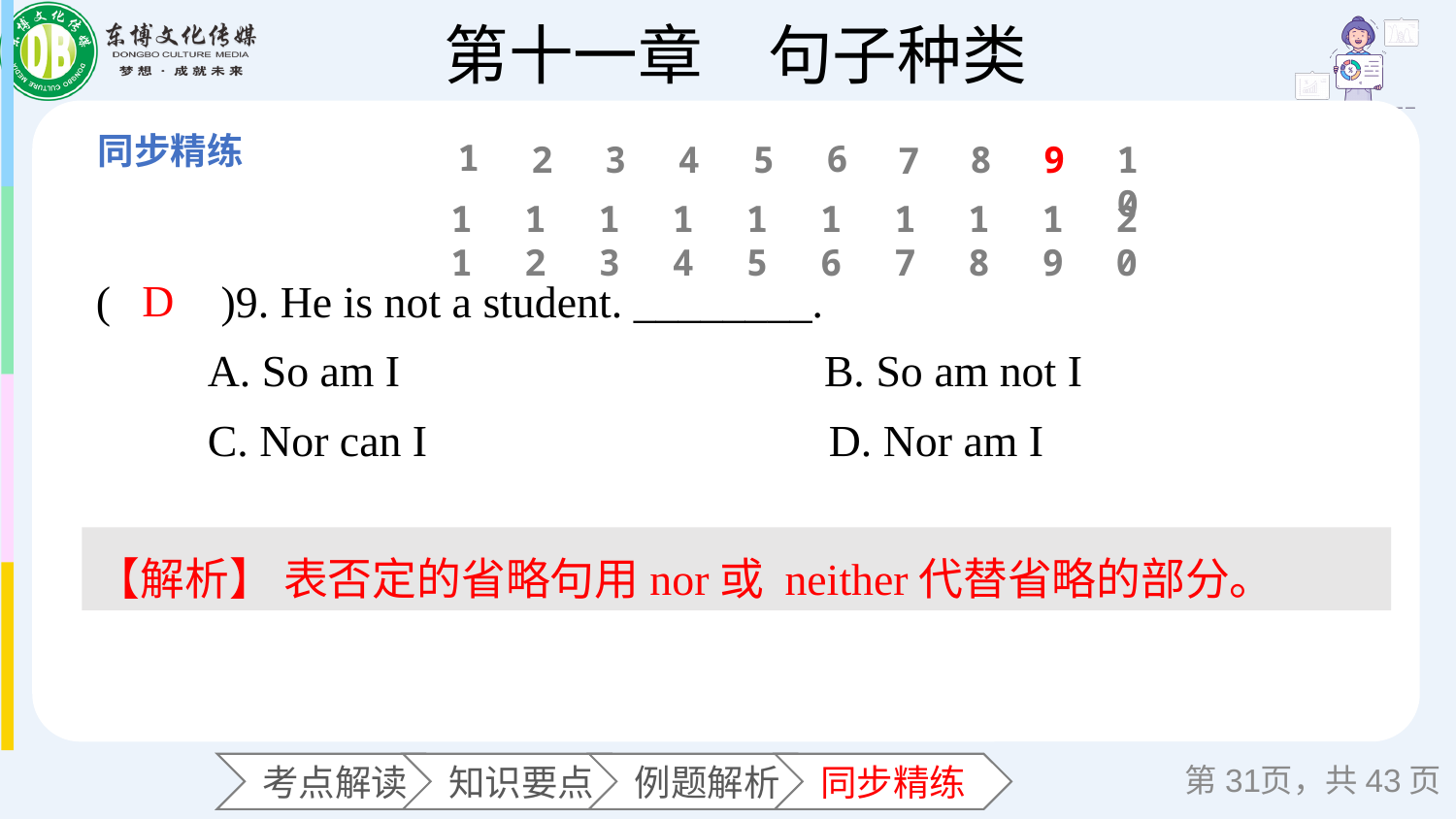

1
6
2
3
4
5
8
9
10
7
11
12
13
14
15
16
17
18
19
20
(　　)9. He is not a student. ________.
          A. So am I                                      B. So am not I
          C. Nor can I                                    D. Nor am I
D
【解析】 表否定的省略句用nor或 neither代替省略的部分。
第31页，共43页